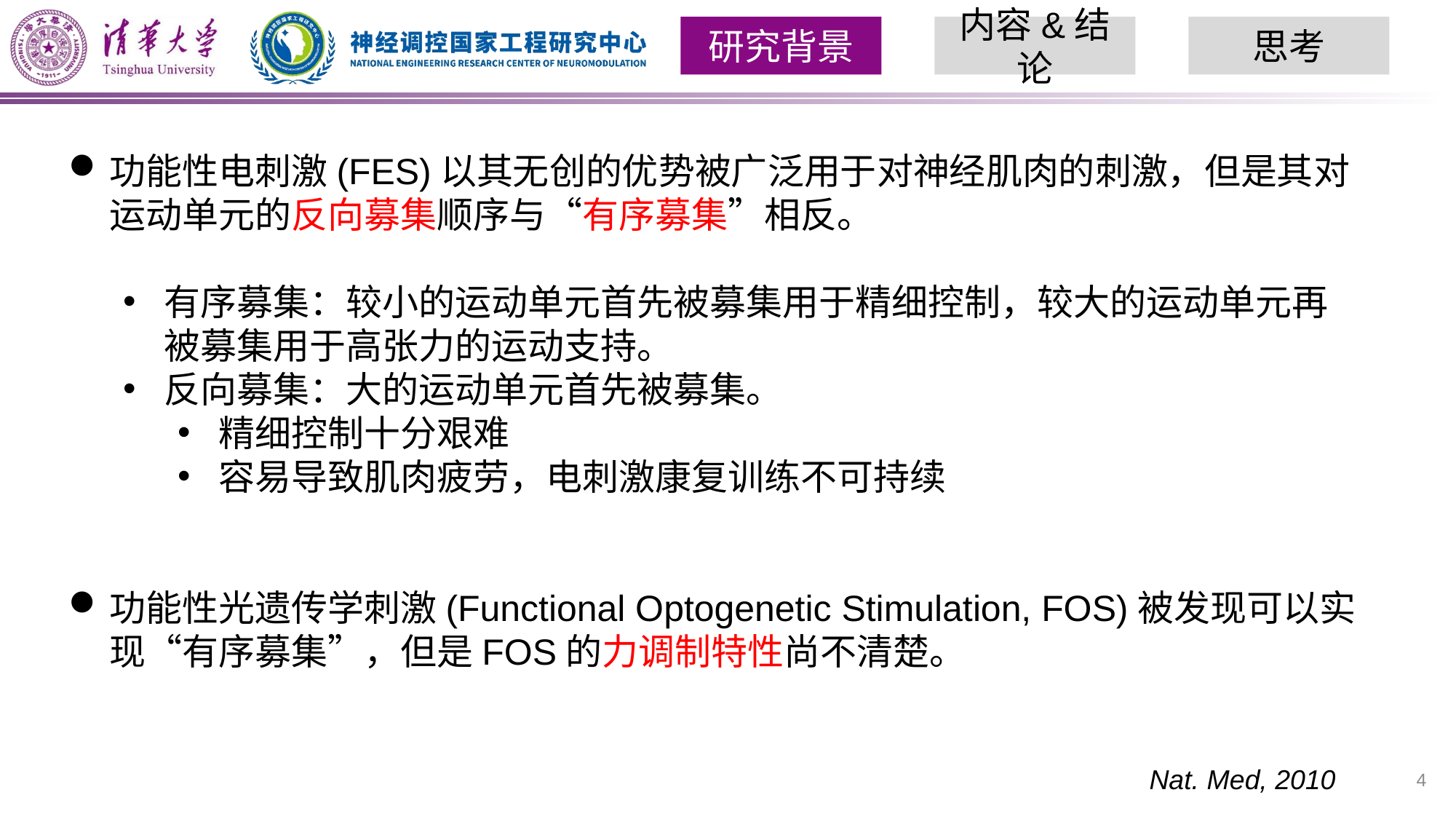

思考
内容&结论
研究背景
功能性电刺激(FES)以其无创的优势被广泛用于对神经肌肉的刺激，但是其对运动单元的反向募集顺序与“有序募集”相反。

有序募集：较小的运动单元首先被募集用于精细控制，较大的运动单元再被募集用于高张力的运动支持。
反向募集：大的运动单元首先被募集。
精细控制十分艰难
容易导致肌肉疲劳，电刺激康复训练不可持续

功能性光遗传学刺激(Functional Optogenetic Stimulation, FOS)被发现可以实现“有序募集”，但是FOS的力调制特性尚不清楚。
Nat. Med, 2010
4